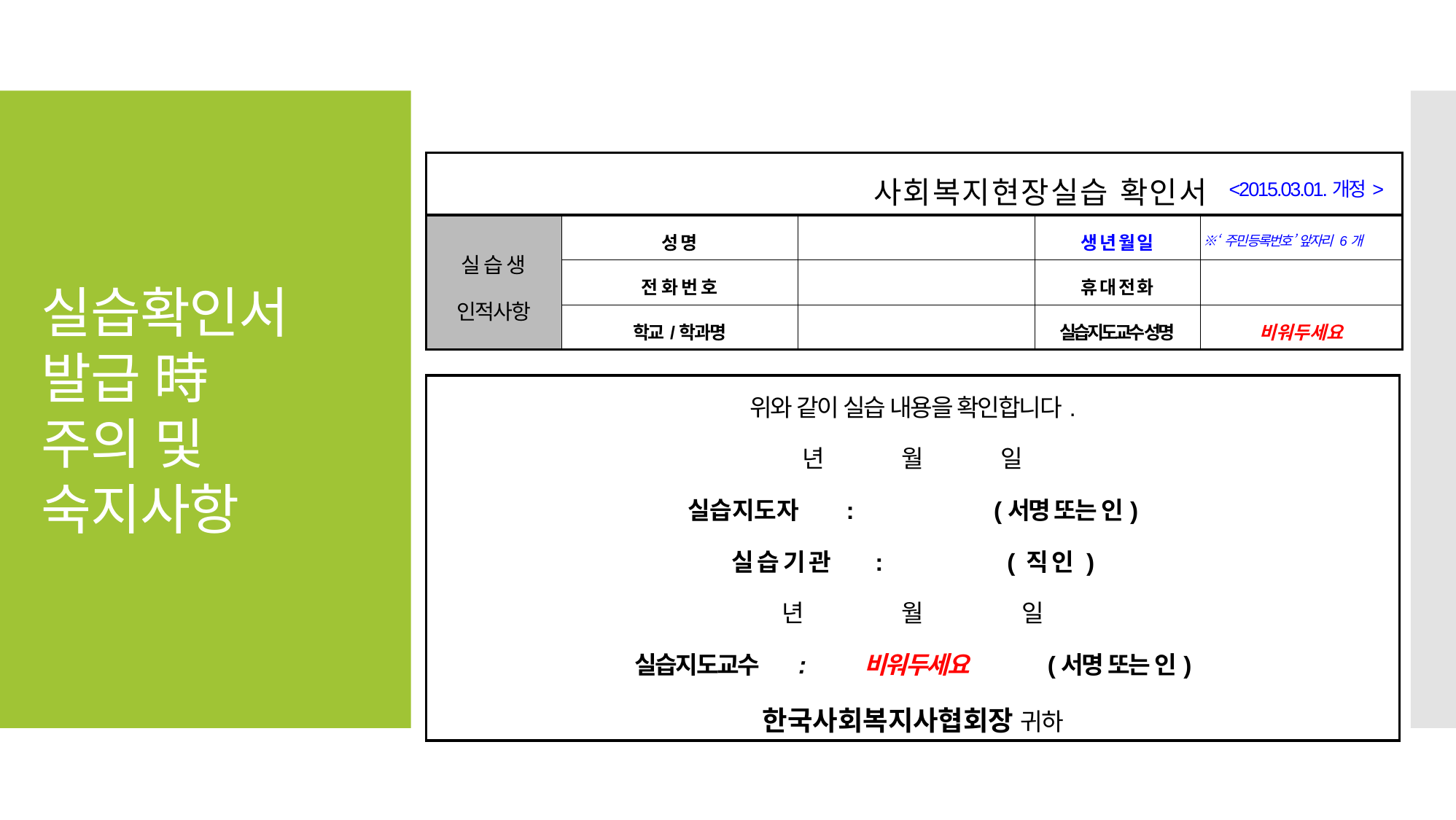

# 실습확인서 발급 時 주의 및 숙지사항
| 사회복지현장실습 확인서 |  |  |  |  | <2015.03.01.개정> |
| --- | --- | --- | --- | --- | --- |
| 실 습 생 인적사항 | 성 명 |  | 생 년 월 일 | ※‘주민등록번호’ 앞자리 6개 |  |
|  | 전화번호 |  | 휴 대 전 화 |  |  |
|  | 학교/학과명 |  | 실습지도교수 성명 | 비워두세요 |  |

| 위와 같이 실습 내용을 확인합니다. 년 월 일 실습지도자 : (서명 또는 인) 실 습 기 관 : ( 직 인 ) 년 월 일 실습지도교수 : 비워두세요 (서명 또는 인) 한국사회복지사협회장 귀하 |
| --- |